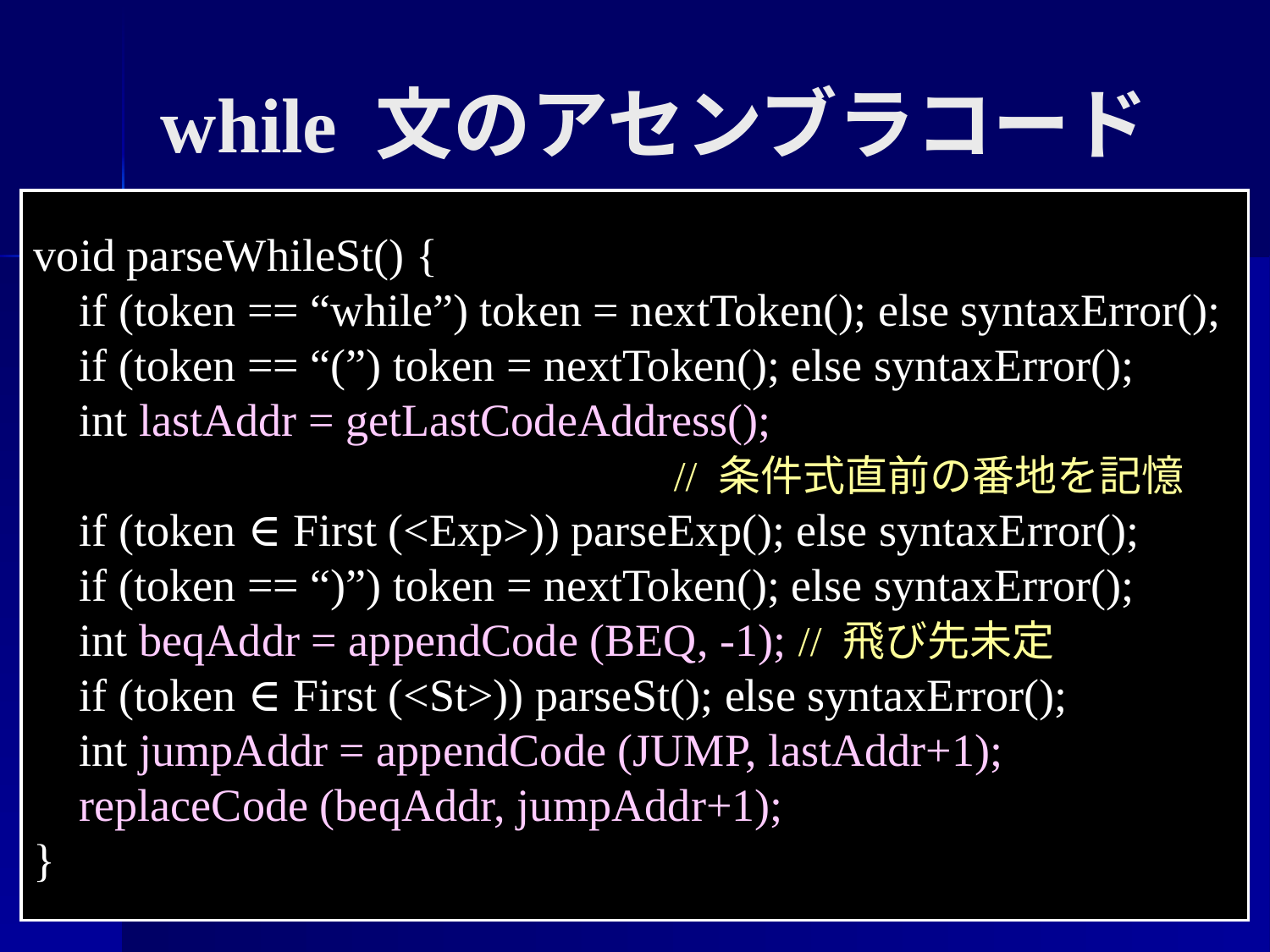

while 文のアセンブラコード
void parseWhileSt() {
    if (token == “while”) token = nextToken(); else syntaxError();
    if (token == “(”) token = nextToken(); else syntaxError();
    int lastAddr = getLastCodeAddress();
                                                        // 条件式直前の番地を記憶
    if (token ∈ First (<Exp>)) parseExp(); else syntaxError();
    if (token == “)”) token = nextToken(); else syntaxError();
    int beqAddr = appendCode (BEQ, -1); // 飛び先未定
    if (token ∈ First (<St>)) parseSt(); else syntaxError();
    int jumpAddr = appendCode (JUMP, lastAddr+1);
    replaceCode (beqAddr, jumpAddr+1);
}